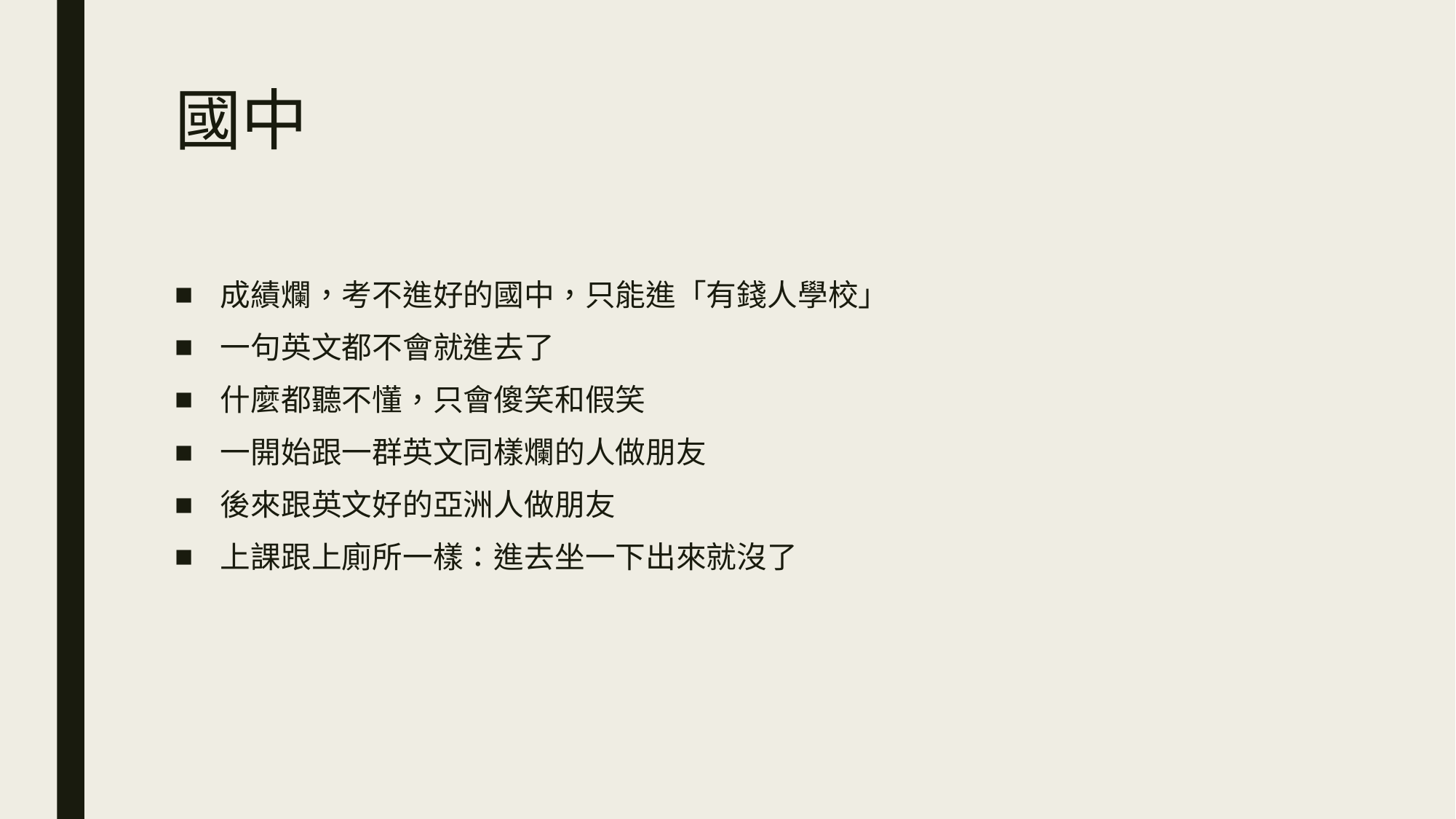

# 國中
成績爛，考不進好的國中，只能進「有錢人學校」
一句英文都不會就進去了
什麼都聽不懂，只會傻笑和假笑
一開始跟一群英文同樣爛的人做朋友
後來跟英文好的亞洲人做朋友
上課跟上廁所一樣：進去坐一下出來就沒了